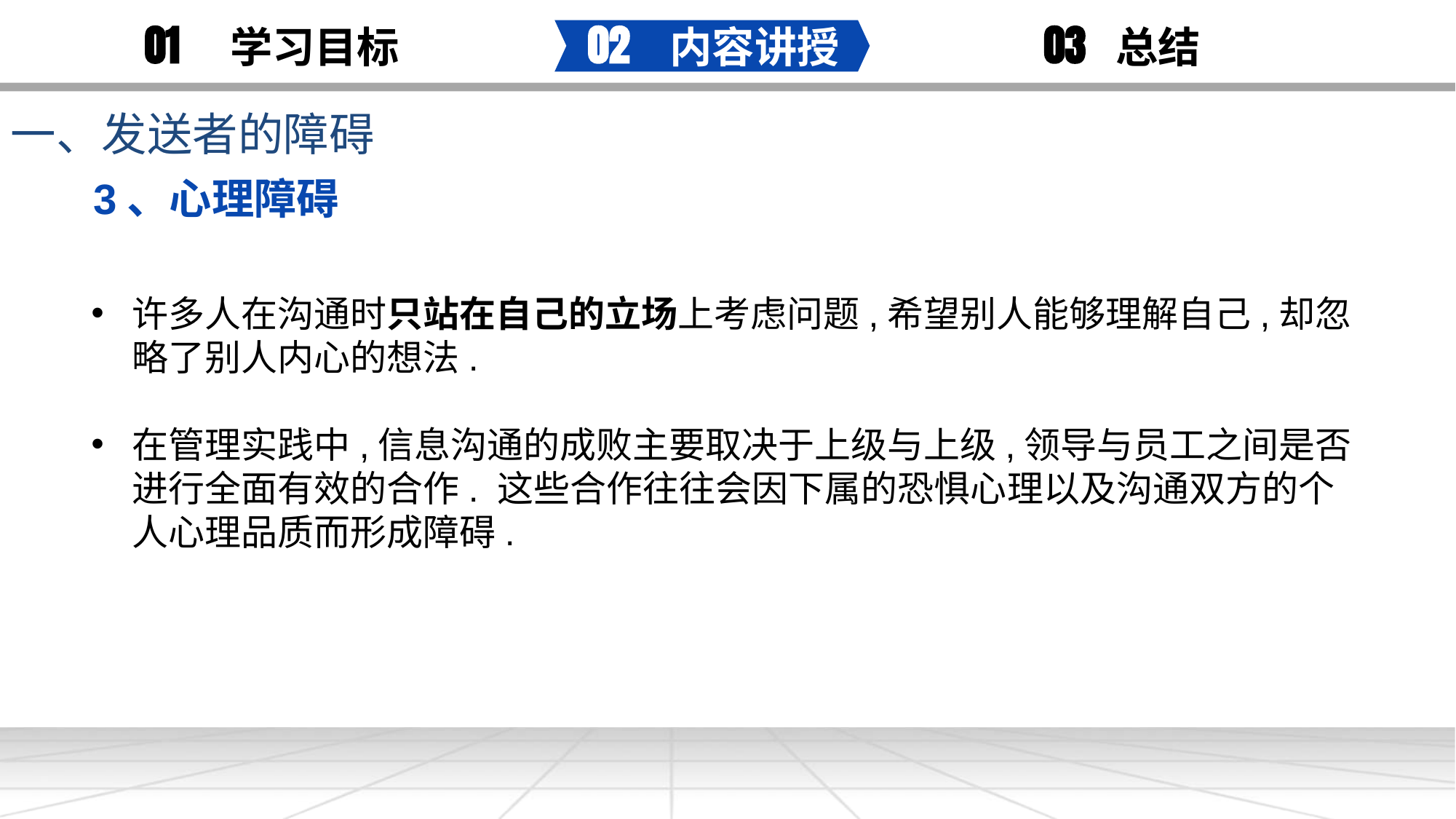

02   内容讲授
03  总结
01    学习目标

一、发送者的障碍
3、心理障碍

许多人在沟通时只站在自己的立场上考虑问题,希望别人能够理解自己,却忽略了别人内心的想法.

在管理实践中,信息沟通的成败主要取决于上级与上级,领导与员工之间是否进行全面有效的合作. 这些合作往往会因下属的恐惧心理以及沟通双方的个人心理品质而形成障碍.